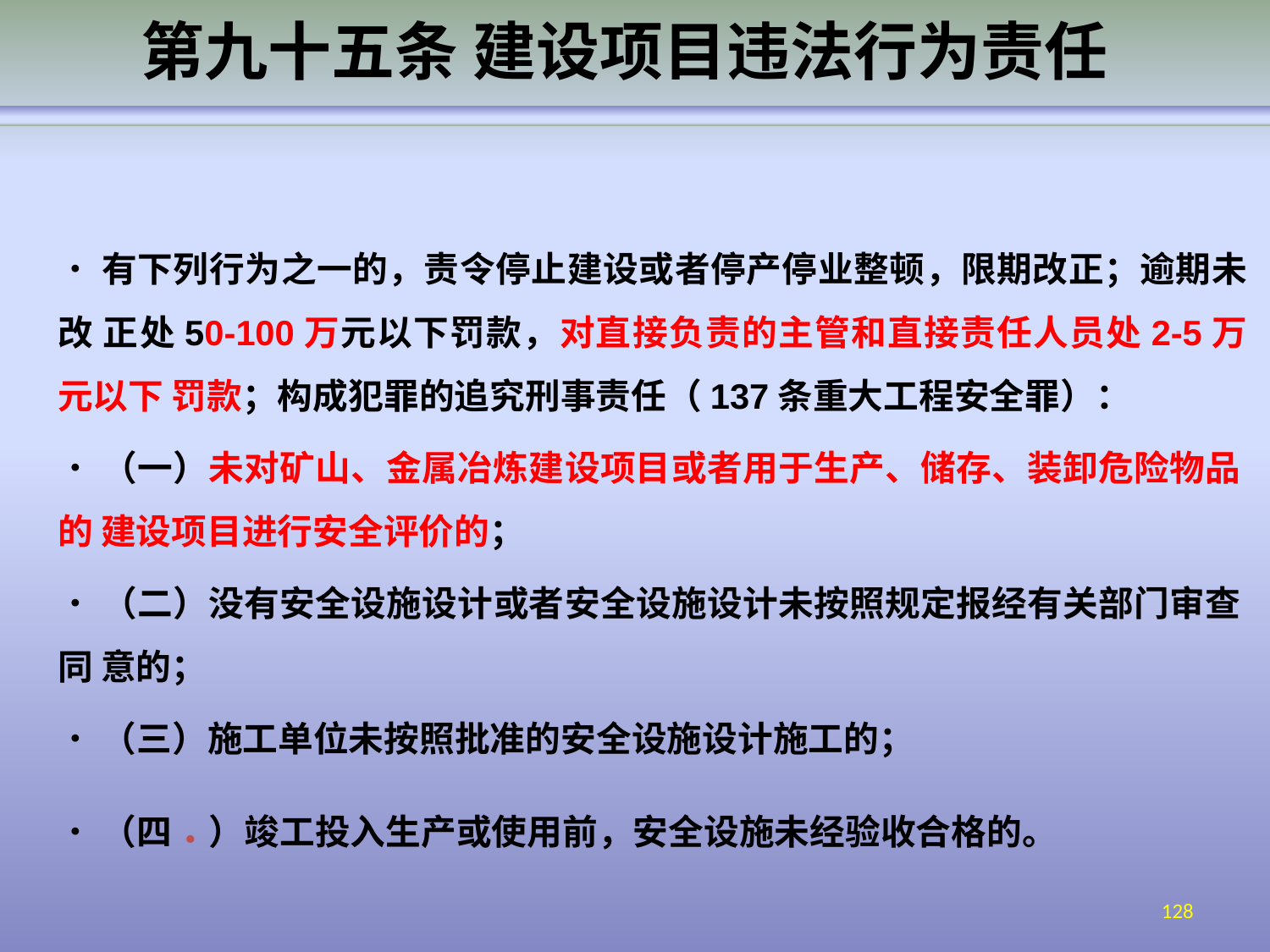

# 第九十五条 建设项目违法行为责任
•有下列行为之一的，责令停止建设或者停产停业整顿，限期改正；逾期未改 正处50-100万元以下罚款，对直接负责的主管和直接责任人员处2-5万元以下 罚款；构成犯罪的追究刑事责任（137条重大工程安全罪）：
•（一）未对矿山、金属冶炼建设项目或者用于生产、储存、装卸危险物品的 建设项目进行安全评价的；
•（二）没有安全设施设计或者安全设施设计未按照规定报经有关部门审查同 意的；
•（三）施工单位未按照批准的安全设施设计施工的；
•（四•）竣工投入生产或使用前，安全设施未经验收合格的。
128